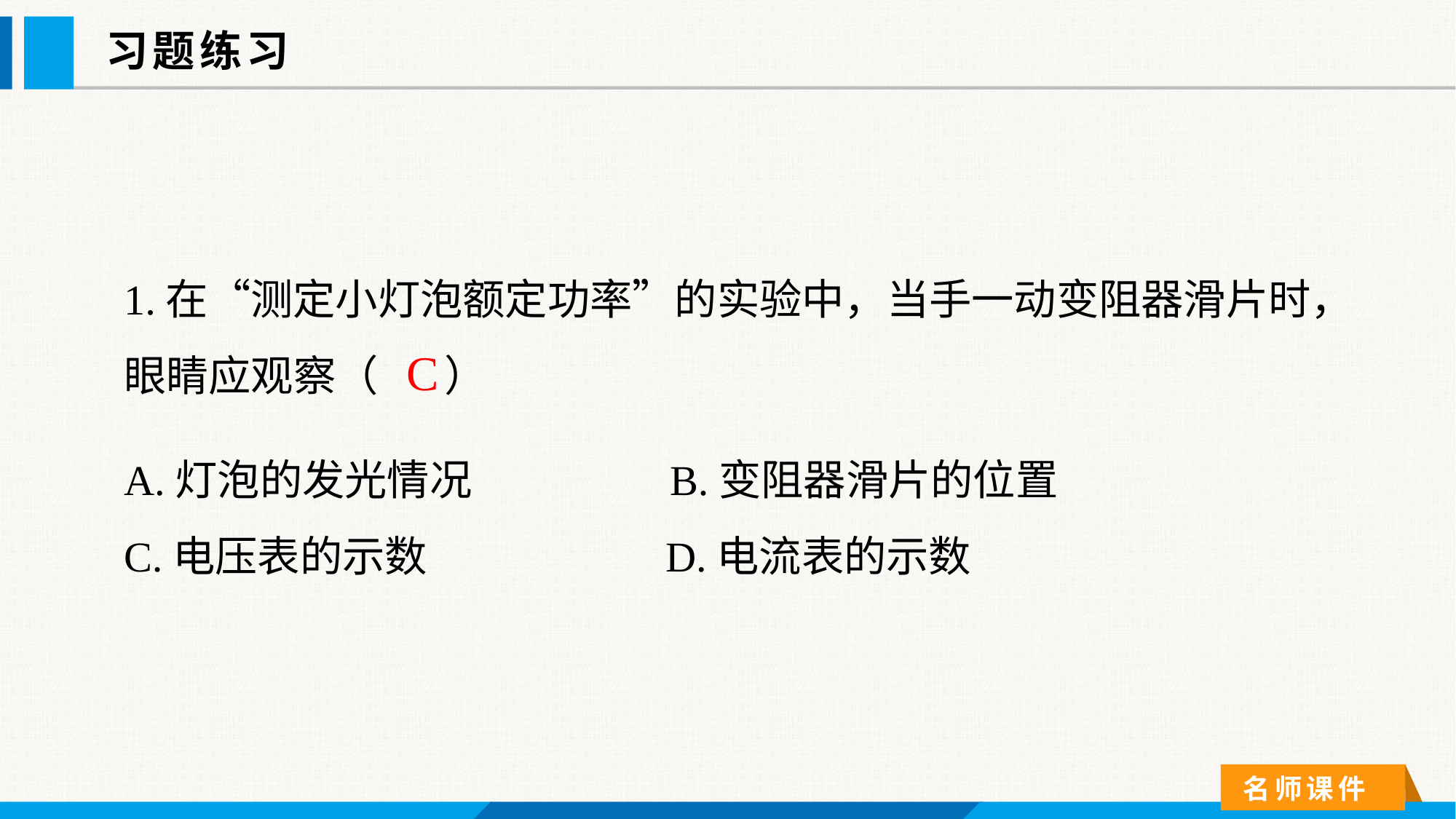

习题练习
1.在“测定小灯泡额定功率”的实验中，当手一动变阻器滑片时，眼睛应观察（       ）
A.灯泡的发光情况		B.变阻器滑片的位置
C.电压表的示数		          D.电流表的示数
C